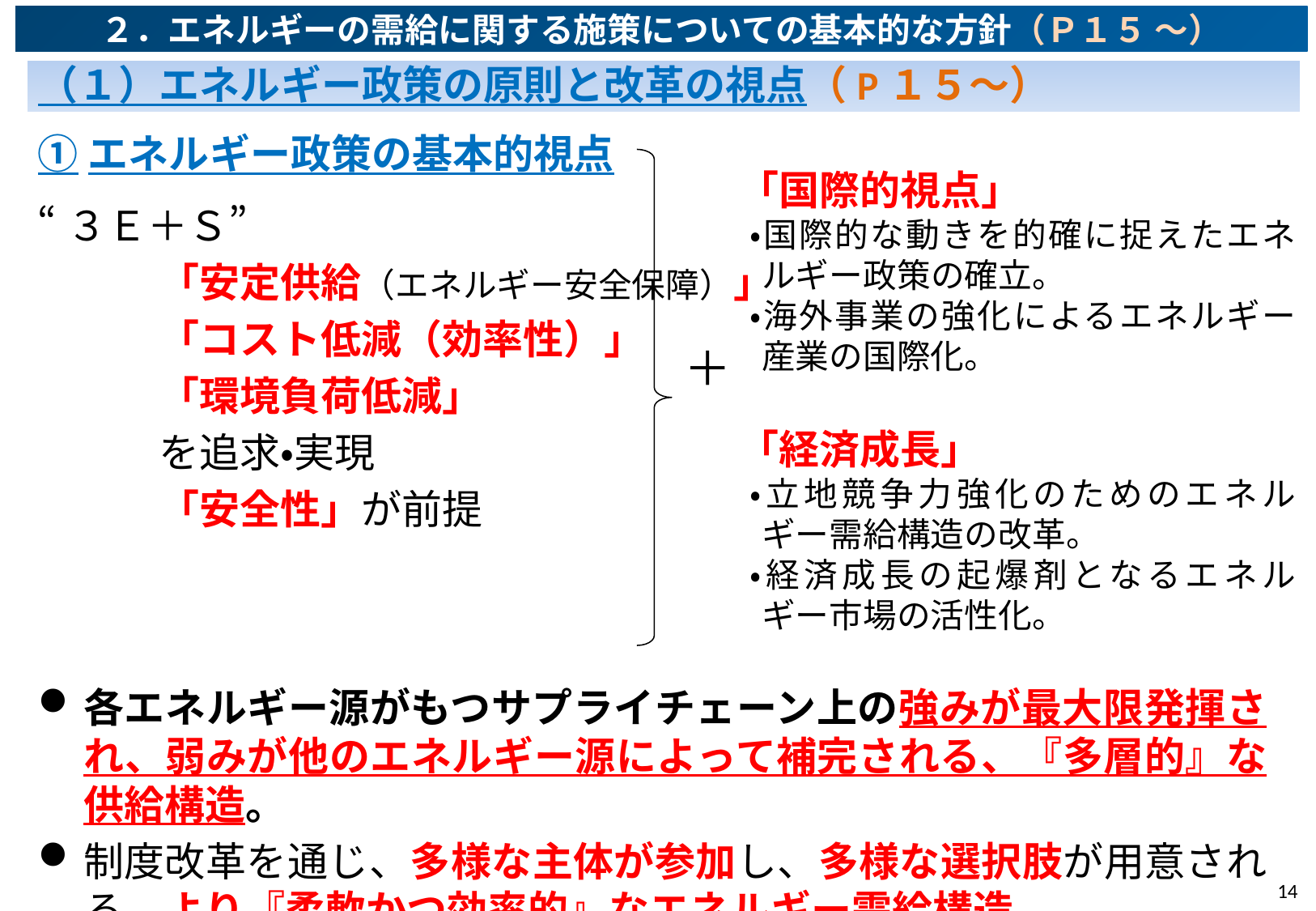

# ２．エネルギーの需給に関する施策についての基本的な方針（Ｐ１５ ～）
（１）エネルギー政策の原則と改革の視点（P１５～）
①エネルギー政策の基本的視点

“３Ｅ＋Ｓ”
　　　「安定供給（エネルギー安全保障）」
　　　「コスト低減（効率性）」
　　　「環境負荷低減」
　　　を追求・実現
　　　「安全性」が前提

各エネルギー源がもつサプライチェーン上の強みが最大限発揮され、弱みが他のエネルギー源によって補完される、『多層的』な供給構造。
制度改革を通じ、多様な主体が参加し、多様な選択肢が用意される、より『柔軟かつ効率的』なエネルギー需給構造。

「国際的視点」
・国際的な動きを的確に捉えたエネルギー政策の確立。
・海外事業の強化によるエネルギー産業の国際化。

「経済成長」
・立地競争力強化のためのエネルギー需給構造の改革。
・経済成長の起爆剤となるエネルギー市場の活性化。
＋
14